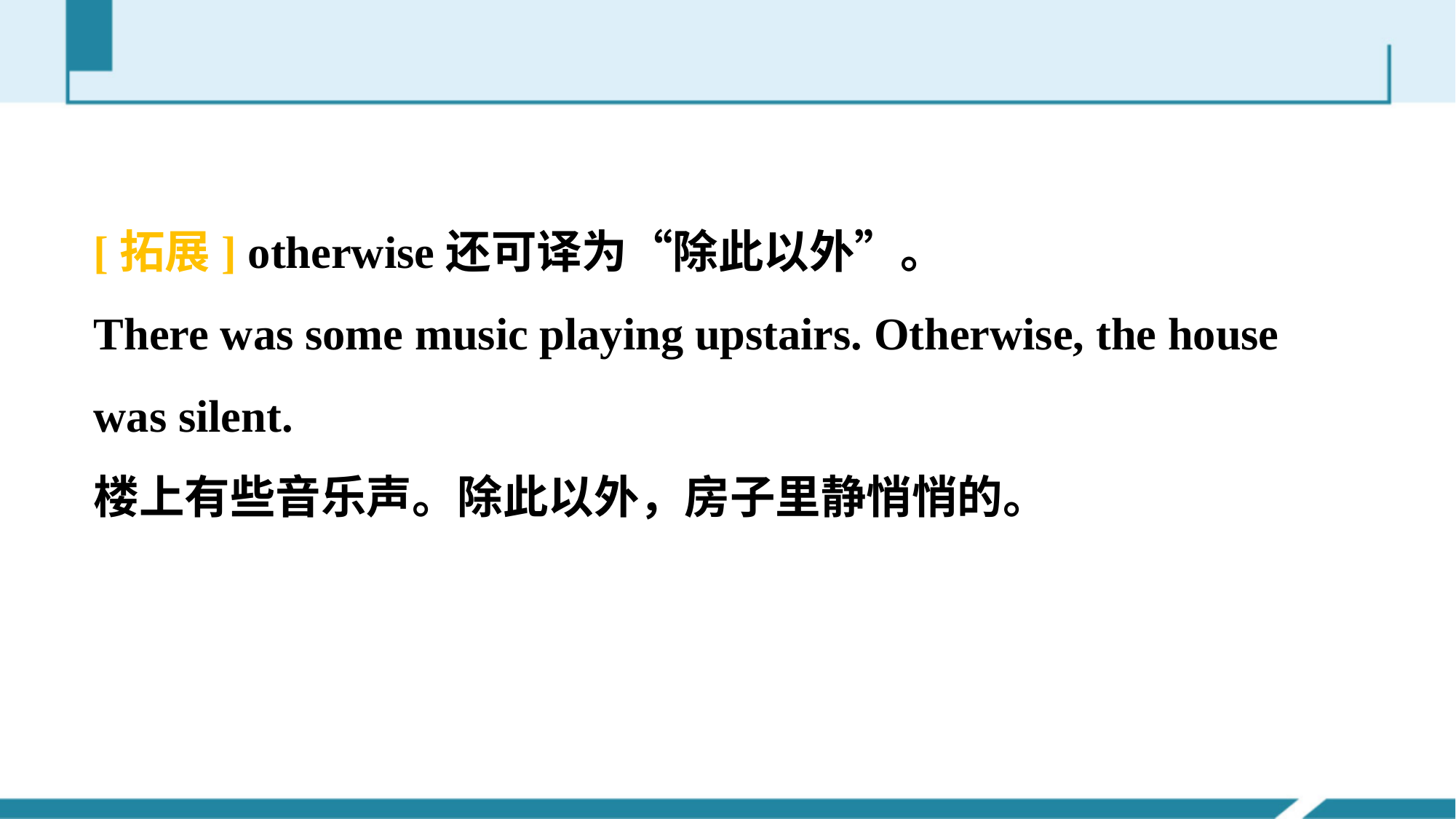

[拓展] otherwise还可译为“除此以外”。
There was some music playing upstairs. Otherwise, the house was silent.
楼上有些音乐声。除此以外，房子里静悄悄的。